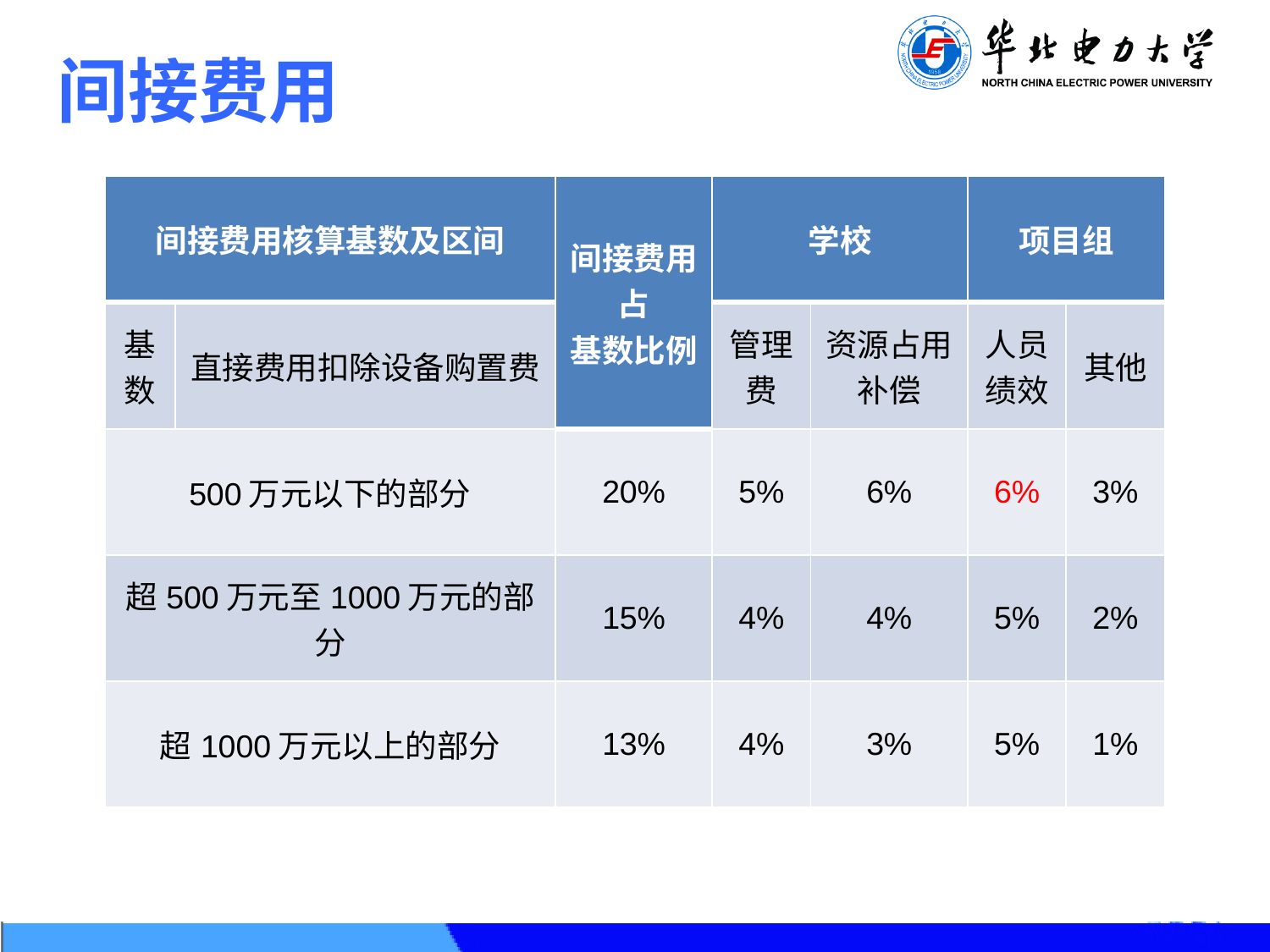

间接费用
| 间接费用核算基数及区间 |  | 间接费用占 基数比例 | 学校 |  | 项目组 |  |
| --- | --- | --- | --- | --- | --- | --- |
| 基数 | 直接费用扣除设备购置费 |  | 管理 费 | 资源占用 补偿 | 人员 绩效 | 其他 |
| 500万元以下的部分 |  | 20% | 5% | 6% | 6% | 3% |
| 超500万元至1000万元的部分 |  | 15% | 4% | 4% | 5% | 2% |
| 超1000万元以上的部分 |  | 13% | 4% | 3% | 5% | 1% |